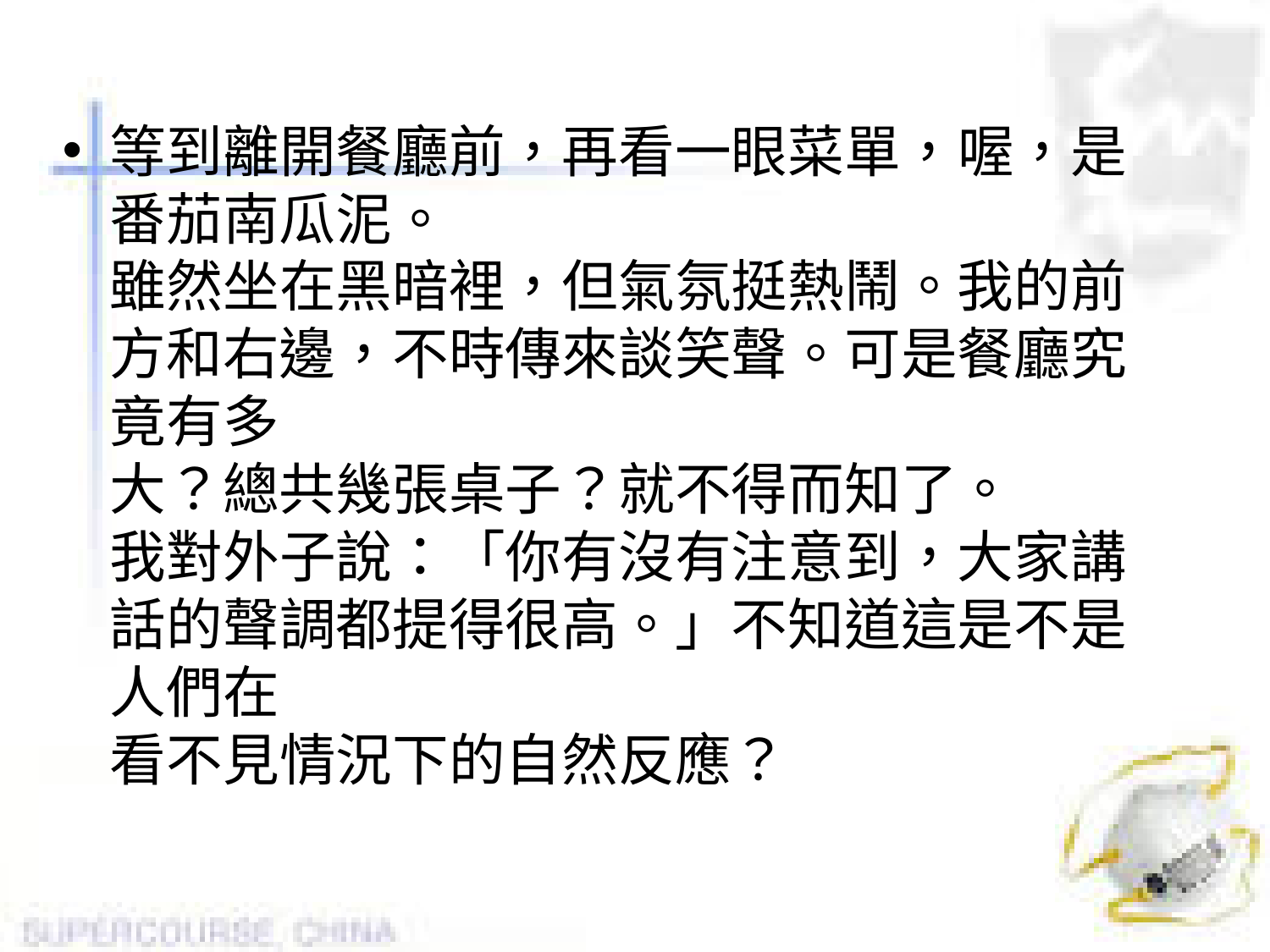

#
等到離開餐廳前，再看一眼菜單，喔，是番茄南瓜泥。
雖然坐在黑暗裡，但氣氛挺熱鬧。我的前方和右邊，不時傳來談笑聲。可是餐廳究竟有多
大？總共幾張桌子？就不得而知了。
我對外子說：「你有沒有注意到，大家講話的聲調都提得很高。」不知道這是不是人們在
看不見情況下的自然反應？